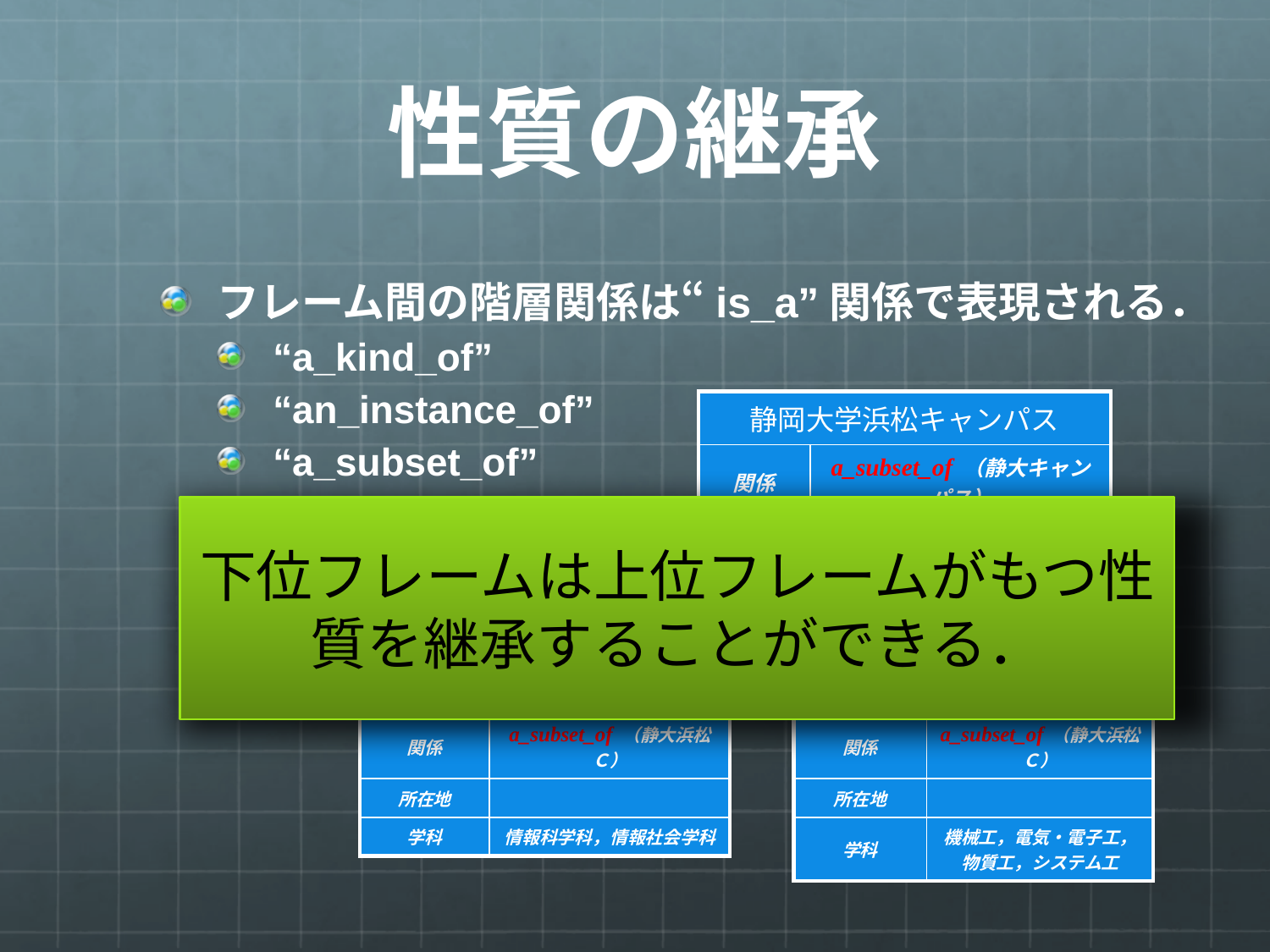

# 性質の継承
フレーム間の階層関係は“is_a”関係で表現される．
“a_kind_of”
“an_instance_of”
“a_subset_of”
| 静岡大学浜松キャンパス |  |
| --- | --- |
| 関係 | a\_subset\_of （静大キャンパス） |
| 組織 |  |
| 所在地 | 浜松市城北3-5-1 |
下位フレームは上位フレームがもつ性質を継承することができる．

| 情報学部 |  |
| --- | --- |
| 関係 | a\_subset\_of （静大浜松Ｃ） |
| 所在地 |  |
| 学科 | 情報科学科，情報社会学科 |
| 工学部 |  |
| --- | --- |
| 関係 | a\_subset\_of （静大浜松Ｃ） |
| 所在地 |  |
| 学科 | 機械工，電気・電子工，物質工，システム工 |